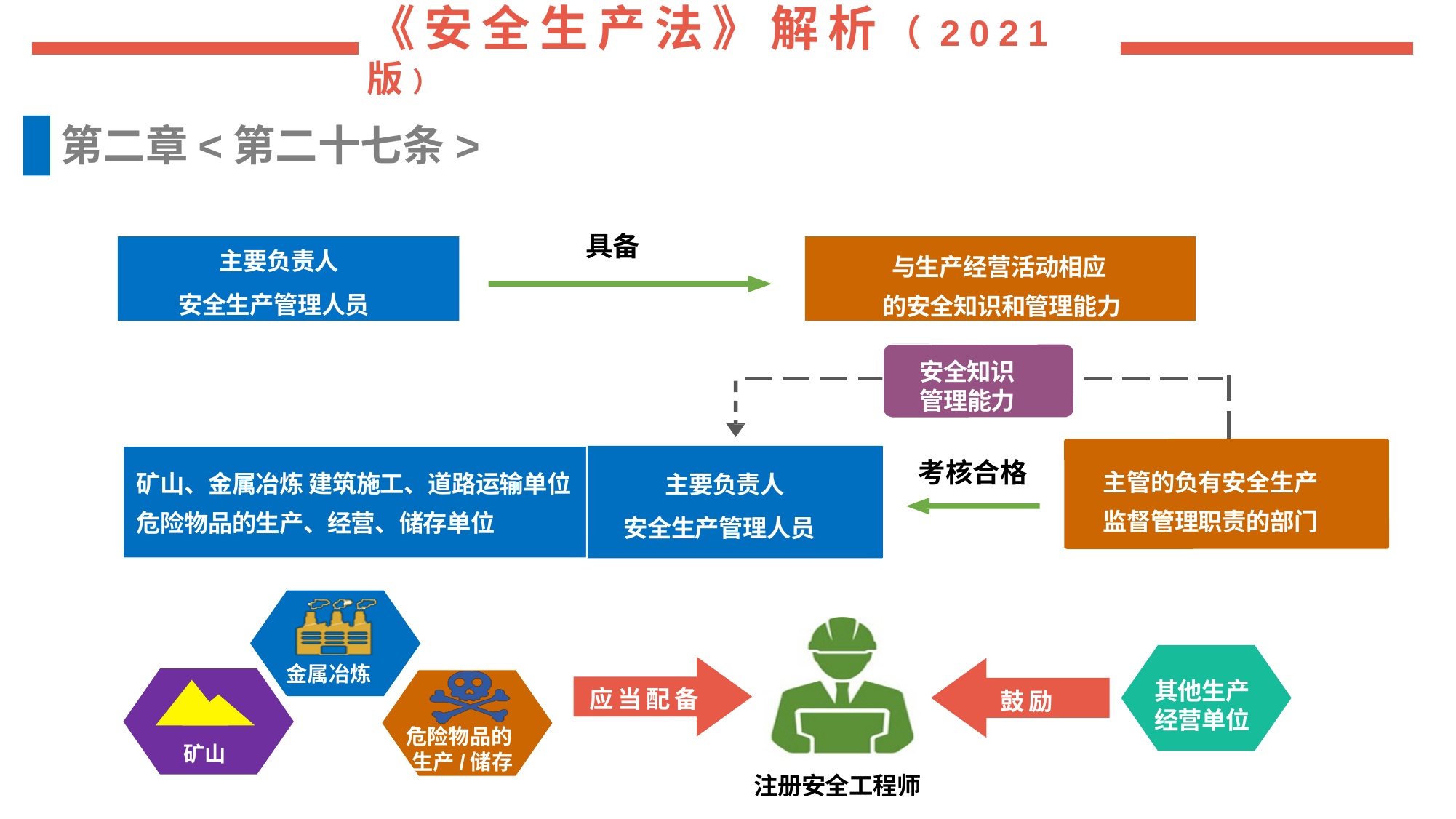

第二章<第二十七条>

具备

与生产经营活动相应
的安全知识和管理能力
主要负责人

安全生产管理人员

安全知识
管理能力

考核合格
主管的负有安全生产
监督管理职责的部门
矿山、金属冶炼 建筑施工、道路运输单位 危险物品的生产、经营、储存单位
主要负责人

安全生产管理人员

金属冶炼

其他生产
经营单位

应当配备
鼓励

危险物品的 生产/储存
矿山
注册安全工程师